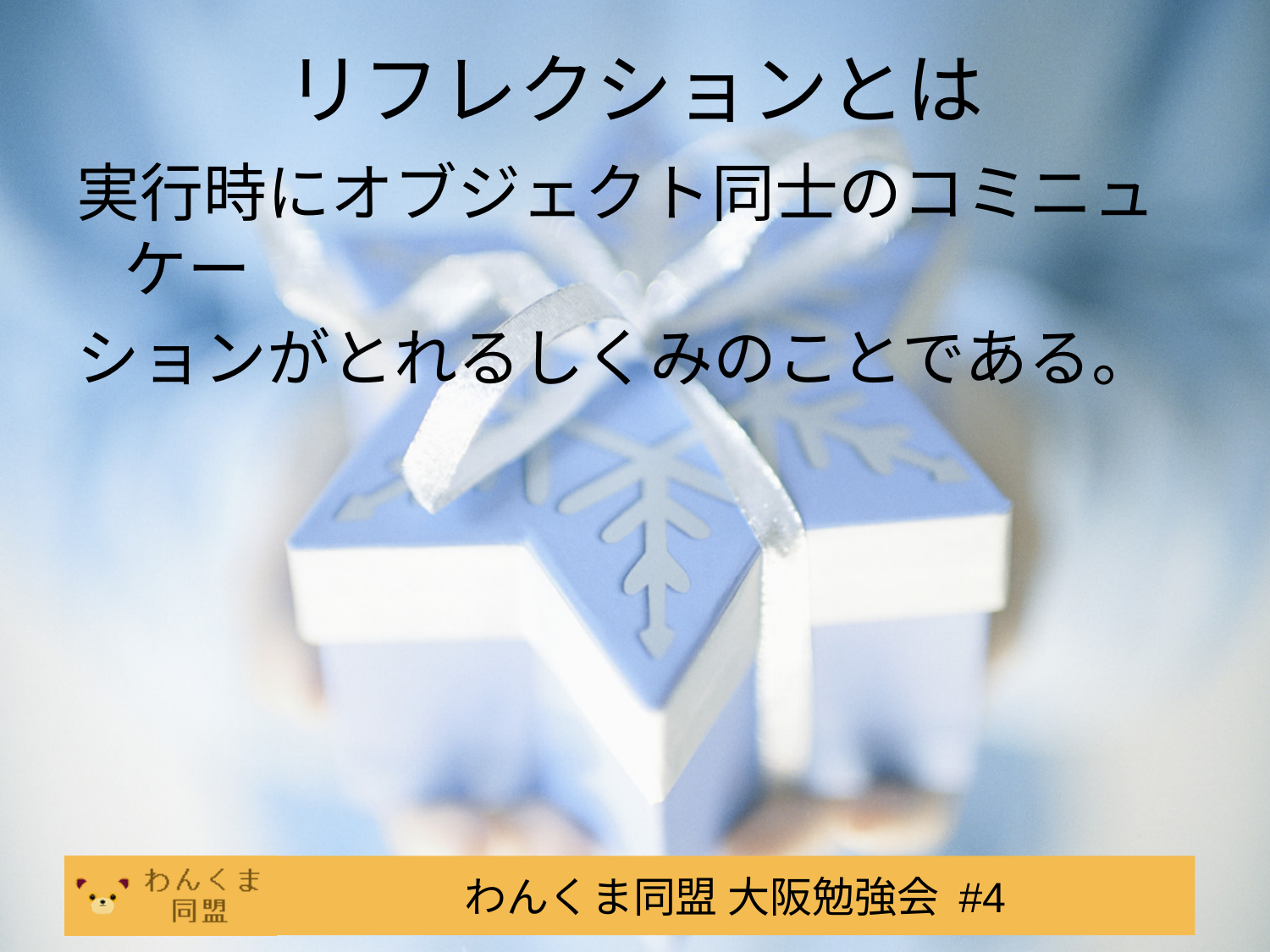

# リフレクションとは
実行時にオブジェクト同士のコミニュケー
ションがとれるしくみのことである。